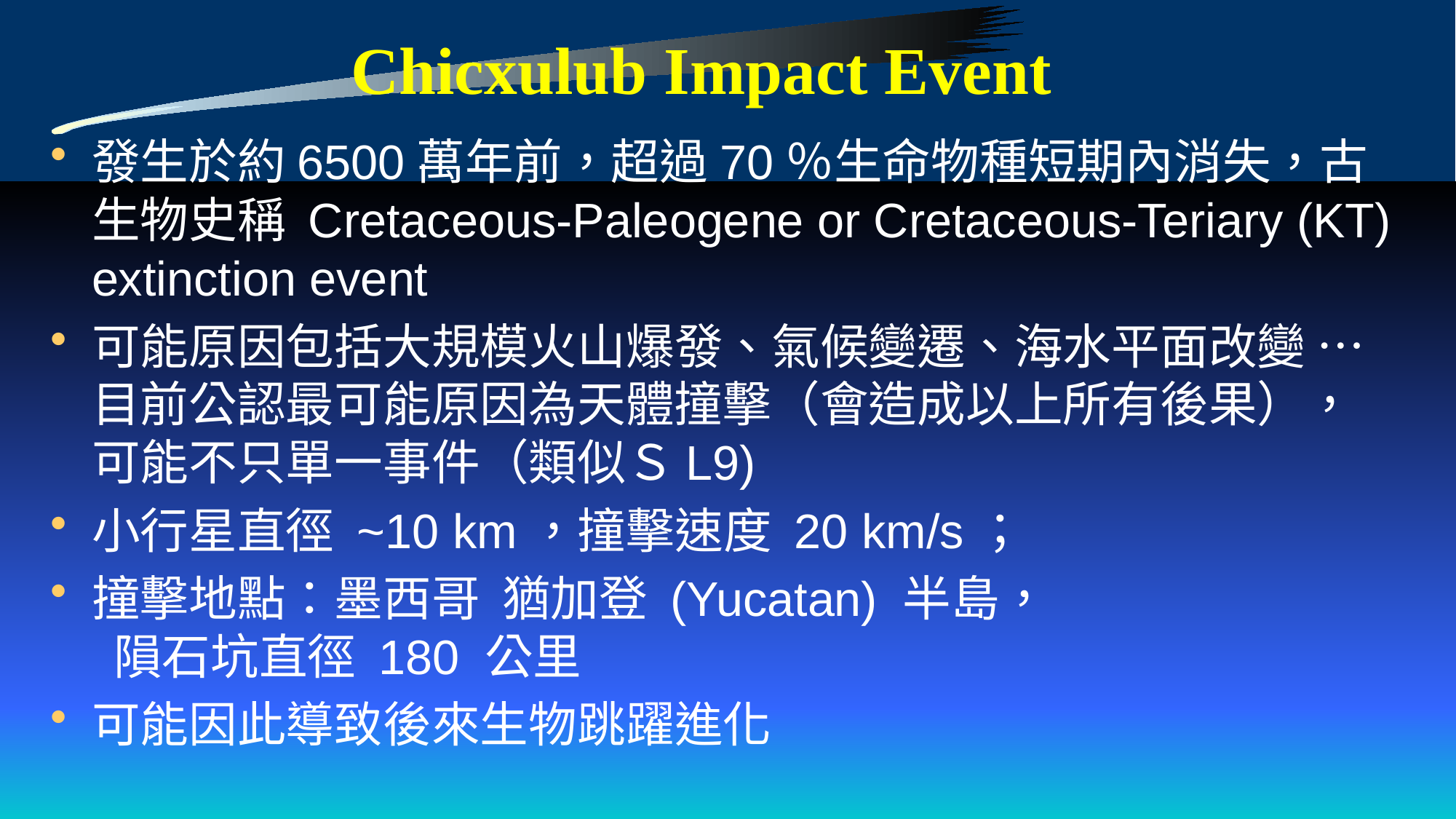

Chicxulub Impact Event
發生於約6500萬年前，超過70％生命物種短期內消失，古生物史稱 Cretaceous-Paleogene or Cretaceous-Teriary (KT) extinction event
可能原因包括大規模火山爆發、氣候變遷、海水平面改變 … 目前公認最可能原因為天體撞擊（會造成以上所有後果），可能不只單一事件（類似ＳL9)
小行星直徑 ~10 km，撞擊速度 20 km/s；
撞擊地點：墨西哥  猶加登 (Yucatan) 半島，
  隕石坑直徑 180 公里
可能因此導致後來生物跳躍進化